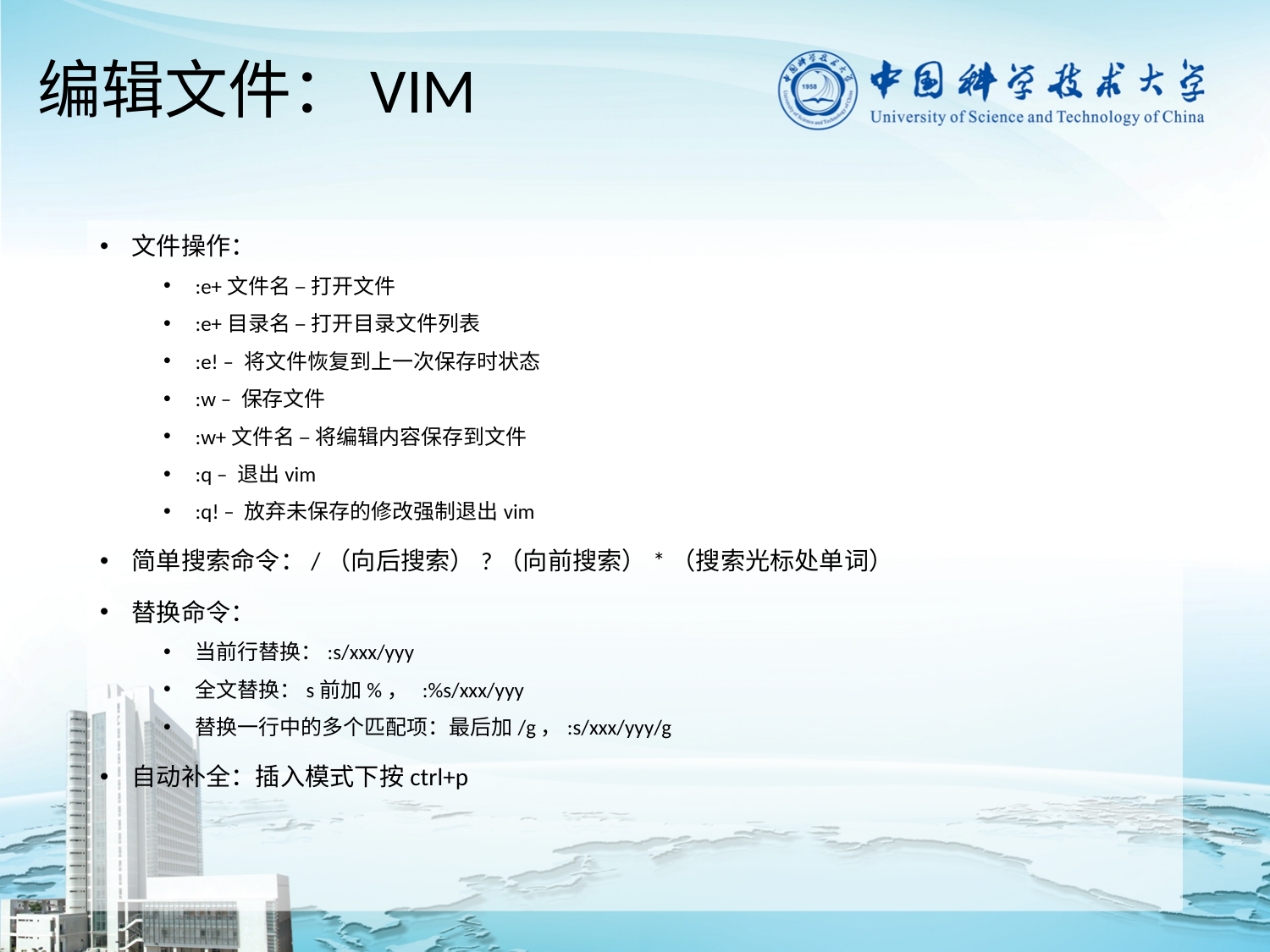

# 编辑文件：VIM
文件操作：
:e+文件名 – 打开文件
:e+目录名 – 打开目录文件列表
:e! – 将文件恢复到上一次保存时状态
:w – 保存文件
:w+文件名 – 将编辑内容保存到文件
:q – 退出vim
:q! – 放弃未保存的修改强制退出vim
简单搜索命令：/（向后搜索）?（向前搜索）*（搜索光标处单词）
替换命令：
当前行替换：:s/xxx/yyy
全文替换：s前加%，  :%s/xxx/yyy
替换一行中的多个匹配项：最后加/g，:s/xxx/yyy/g
自动补全：插入模式下按ctrl+p